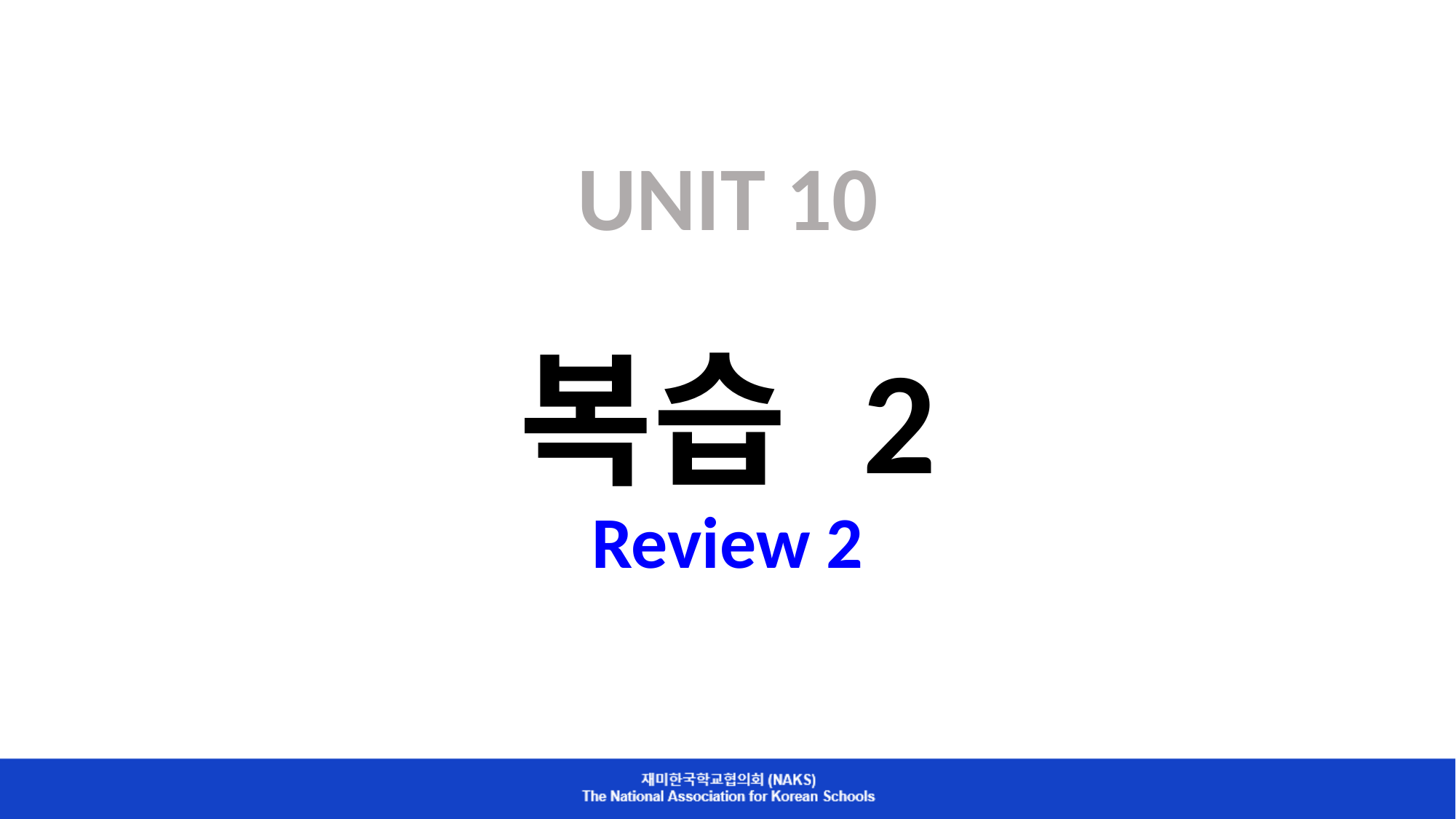

# UNIT 10 복습 2 Review 2